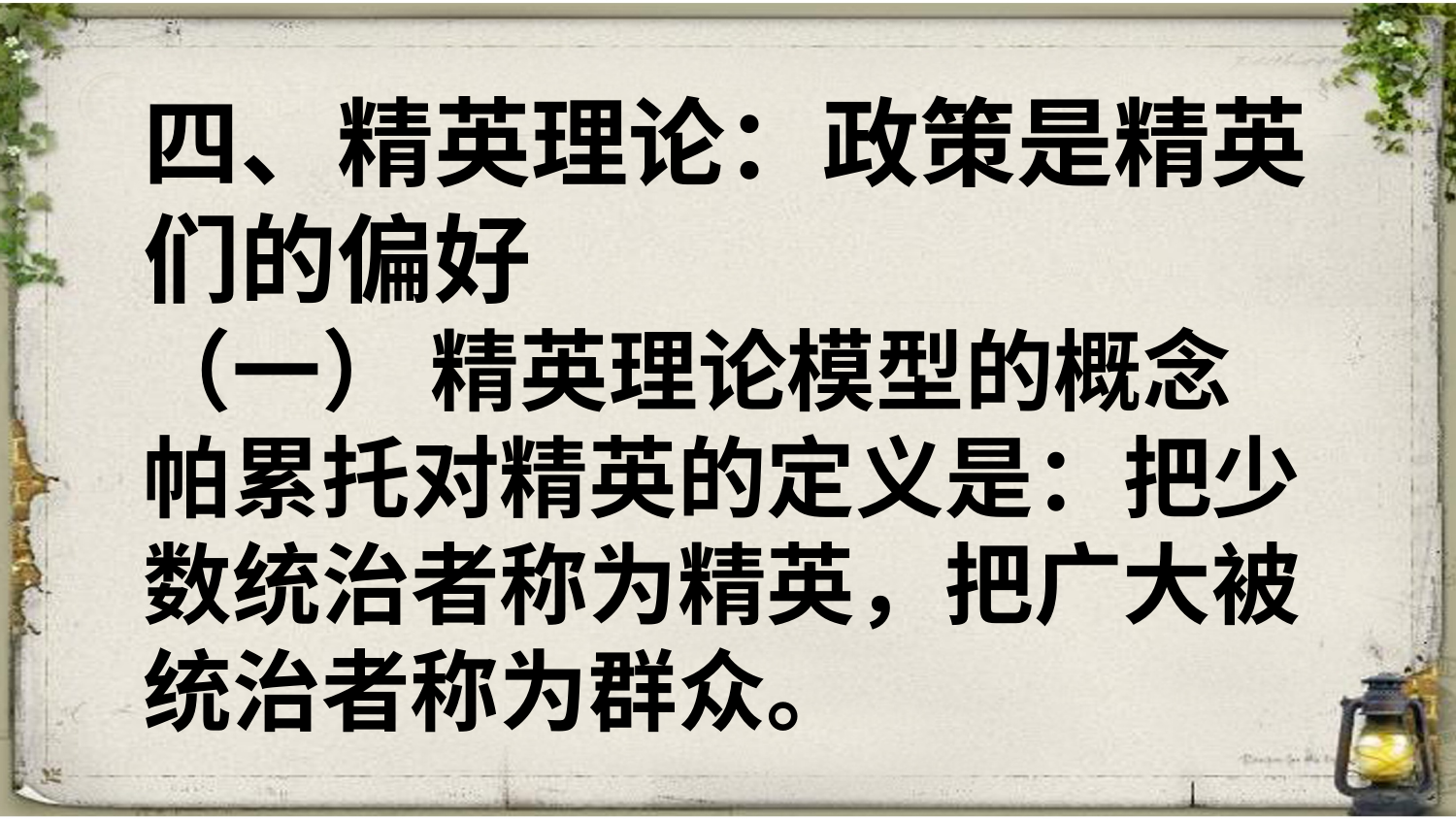

四、精英理论：政策是精英们的偏好
（一） 精英理论模型的概念
帕累托对精英的定义是：把少数统治者称为精英，把广大被统治者称为群众。